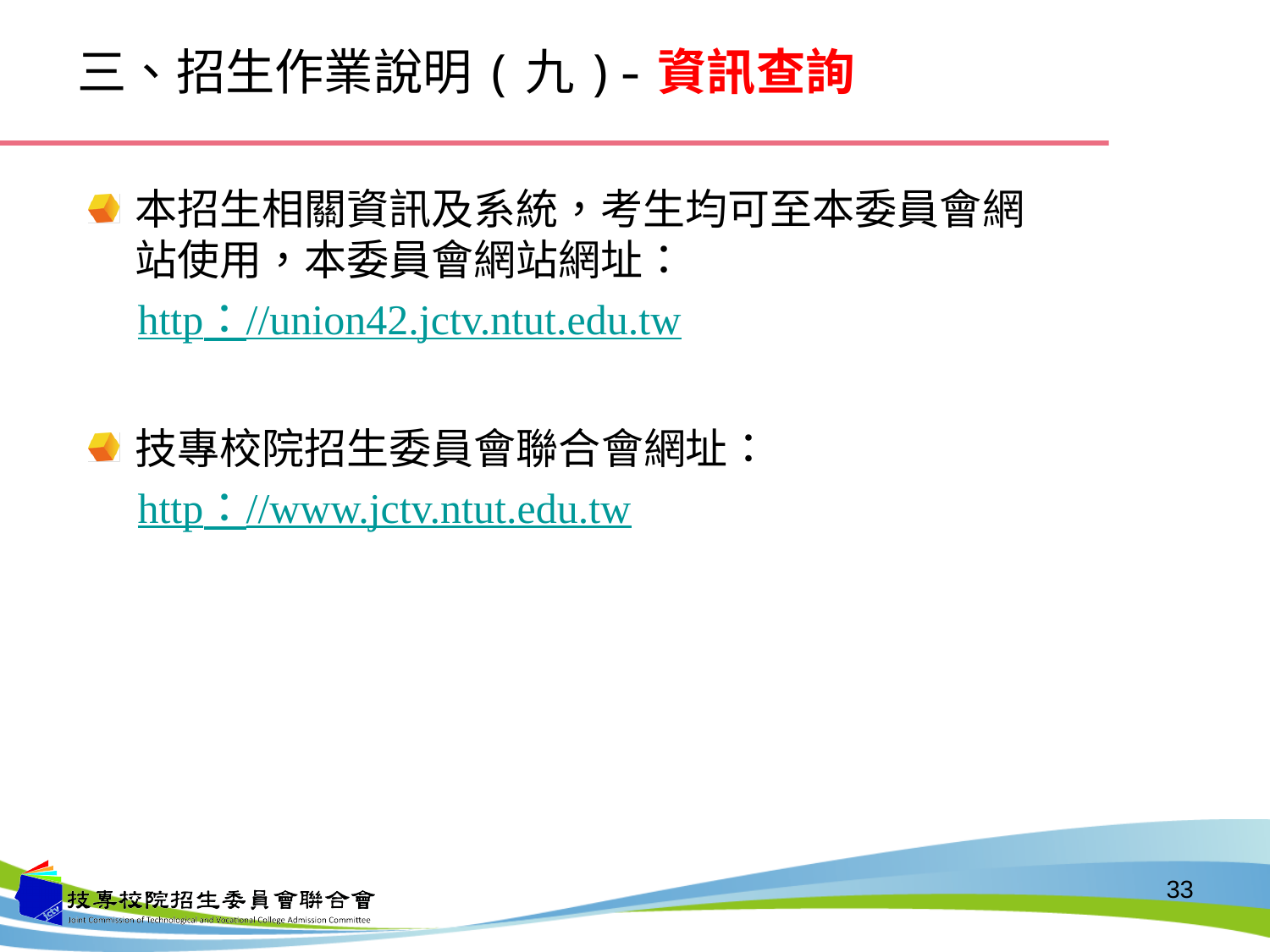

三、招生作業說明(九)-資訊查詢
本招生相關資訊及系統，考生均可至本委員會網站使用，本委員會網站網址：
http：//union42.jctv.ntut.edu.tw

技專校院招生委員會聯合會網址：
http：//www.jctv.ntut.edu.tw

33